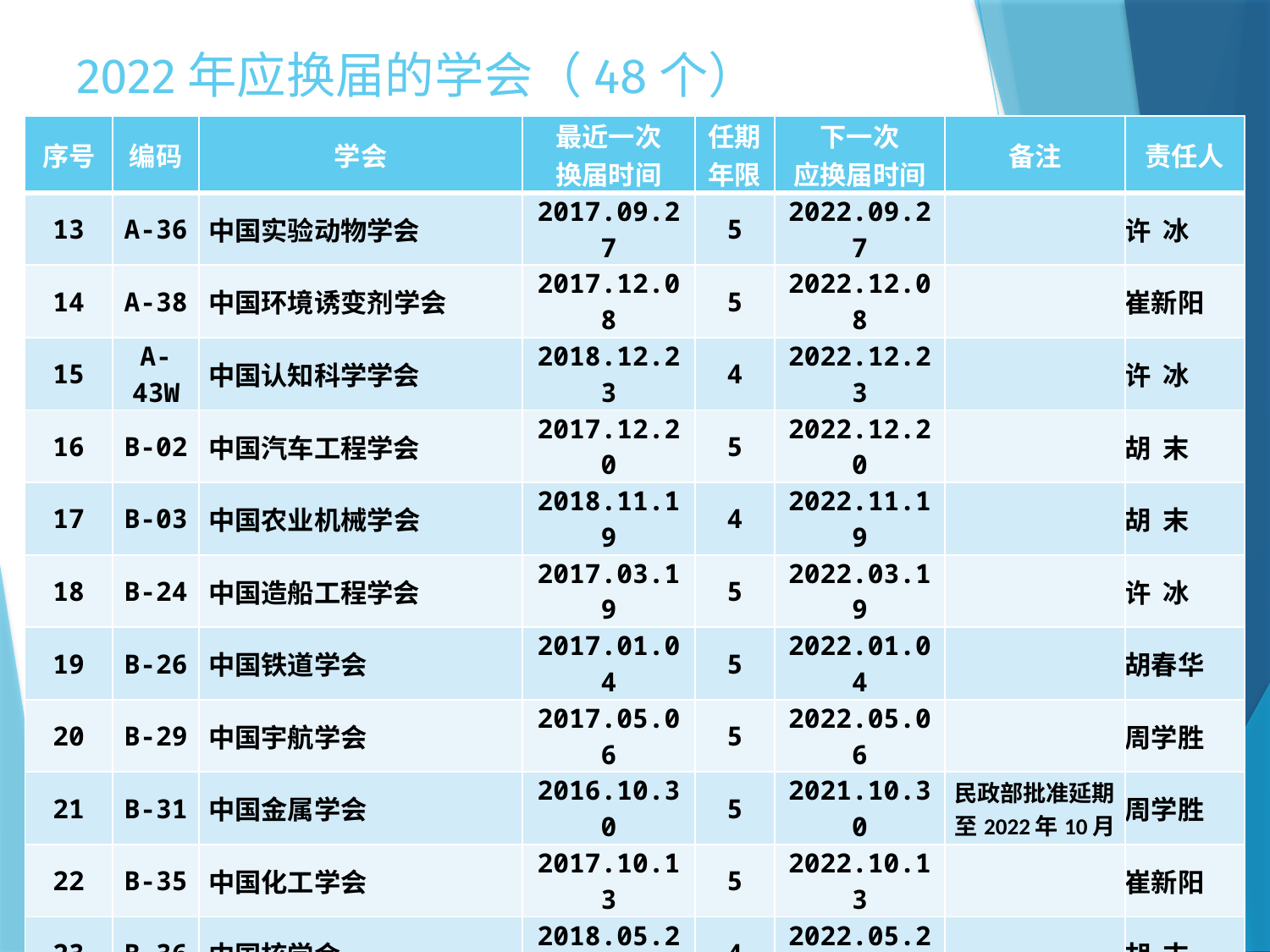

# 2022年应换届的学会（48个）
| 序号 | 编码 | 学会 | 最近一次 换届时间 | 任期 年限 | 下一次 应换届时间 | 备注 | 责任人 |
| --- | --- | --- | --- | --- | --- | --- | --- |
| 13 | A-36 | 中国实验动物学会 | 2017.09.27 | 5 | 2022.09.27 |  | 许 冰 |
| 14 | A-38 | 中国环境诱变剂学会 | 2017.12.08 | 5 | 2022.12.08 |  | 崔新阳 |
| 15 | A-43W | 中国认知科学学会 | 2018.12.23 | 4 | 2022.12.23 |  | 许 冰 |
| 16 | B-02 | 中国汽车工程学会 | 2017.12.20 | 5 | 2022.12.20 |  | 胡 末 |
| 17 | B-03 | 中国农业机械学会 | 2018.11.19 | 4 | 2022.11.19 |  | 胡 末 |
| 18 | B-24 | 中国造船工程学会 | 2017.03.19 | 5 | 2022.03.19 |  | 许 冰 |
| 19 | B-26 | 中国铁道学会 | 2017.01.04 | 5 | 2022.01.04 |  | 胡春华 |
| 20 | B-29 | 中国宇航学会 | 2017.05.06 | 5 | 2022.05.06 |  | 周学胜 |
| 21 | B-31 | 中国金属学会 | 2016.10.30 | 5 | 2021.10.30 | 民政部批准延期至2022年10月 | 周学胜 |
| 22 | B-35 | 中国化工学会 | 2017.10.13 | 5 | 2022.10.13 |  | 崔新阳 |
| 23 | B-36 | 中国核学会 | 2018.05.26 | 4 | 2022.05.26 |  | 胡 末 |
| 24 | B-39 | 中国可再生能源学会 | 2017.02.18 | 5 | 2022.02.18 |  | 许 冰 |